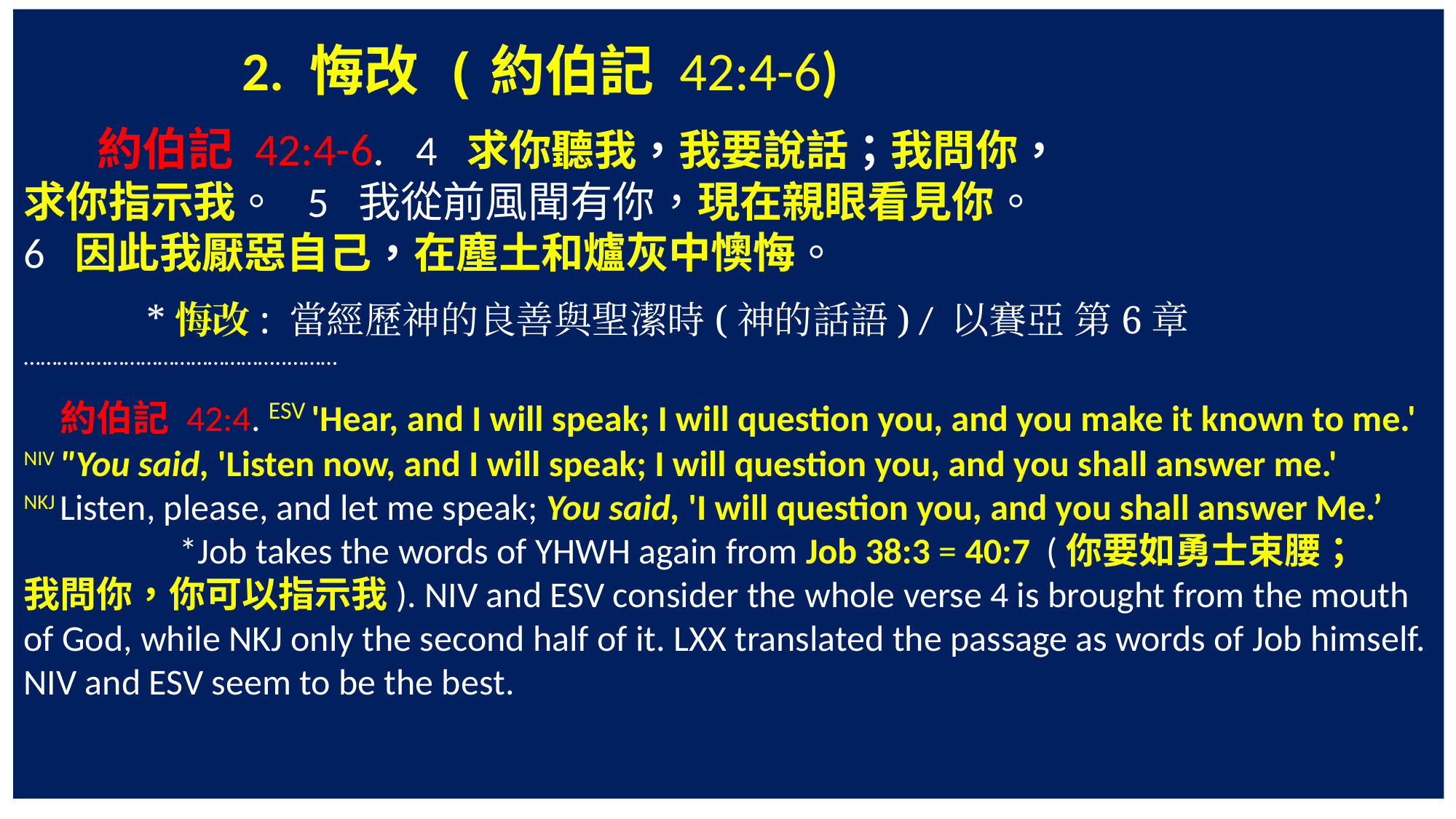

2. 悔改 (約伯記 42:4-6)

      約伯記 42:4-6.   4  求你聽我，我要說話；我問你，
求你指示我。  5  我從前風聞有你，現在親眼看見你。
6  因此我厭惡自己，在塵土和爐灰中懊悔。

               *悔改: 當經歷神的良善與聖潔時(神的話語) / 以賽亞 第6章
………………………………………..………

  約伯記 42:4. ESV 'Hear, and I will speak; I will question you, and you make it known to me.'
NIV "You said, 'Listen now, and I will speak; I will question you, and you shall answer me.'
NKJ Listen, please, and let me speak; You said, 'I will question you, and you shall answer Me.’
                   *Job takes the words of YHWH again from Job 38:3 = 40:7  (你要如勇士束腰；
我問你，你可以指示我). NIV and ESV consider the whole verse 4 is brought from the mouth of God, while NKJ only the second half of it. LXX translated the passage as words of Job himself. NIV and ESV seem to be the best.